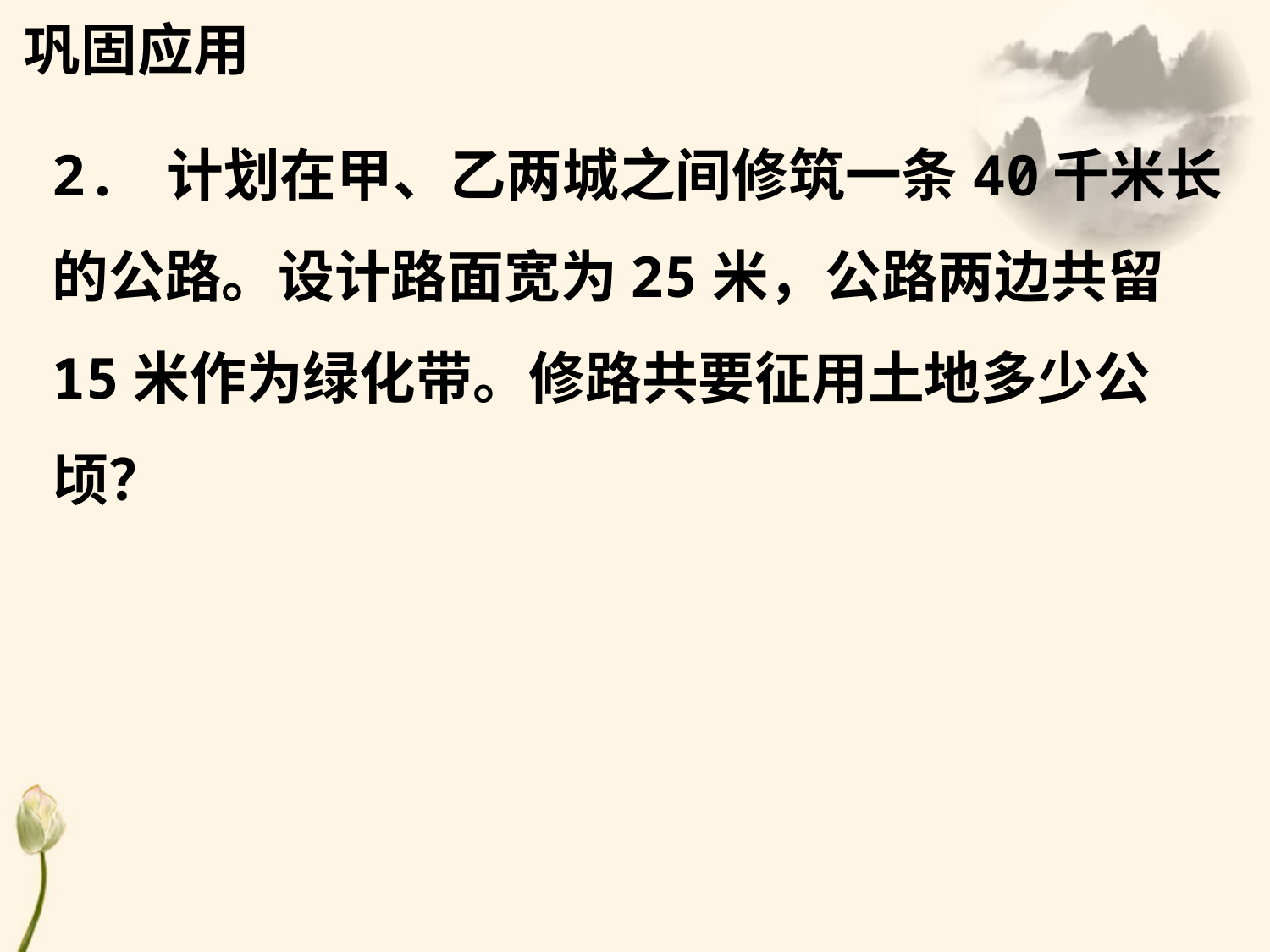

巩固应用
2. 计划在甲、乙两城之间修筑一条40千米长的公路。设计路面宽为25米，公路两边共留15米作为绿化带。修路共要征用土地多少公顷？